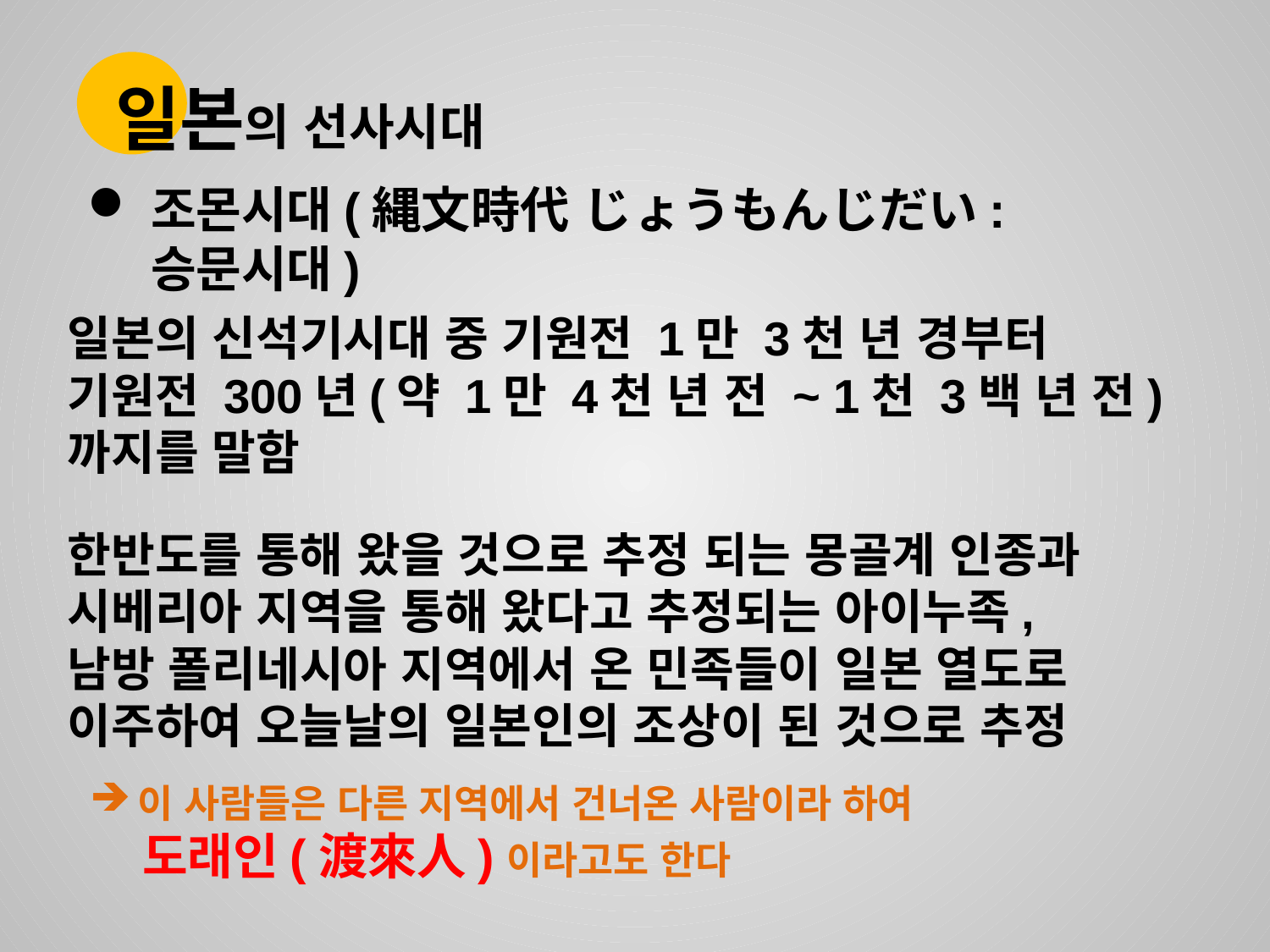

일본의 선사시대
조몬시대(縄文時代 じょうもんじだい:승문시대)
일본의 신석기시대 중 기원전 1만 3천 년 경부터
기원전 300년(약 1만 4천 년 전 ~ 1천 3백 년 전)까지를 말함

한반도를 통해 왔을 것으로 추정 되는 몽골계 인종과
시베리아 지역을 통해 왔다고 추정되는 아이누족,
남방 폴리네시아 지역에서 온 민족들이 일본 열도로
이주하여 오늘날의 일본인의 조상이 된 것으로 추정
이 사람들은 다른 지역에서 건너온 사람이라 하여
    도래인(渡來人)이라고도 한다